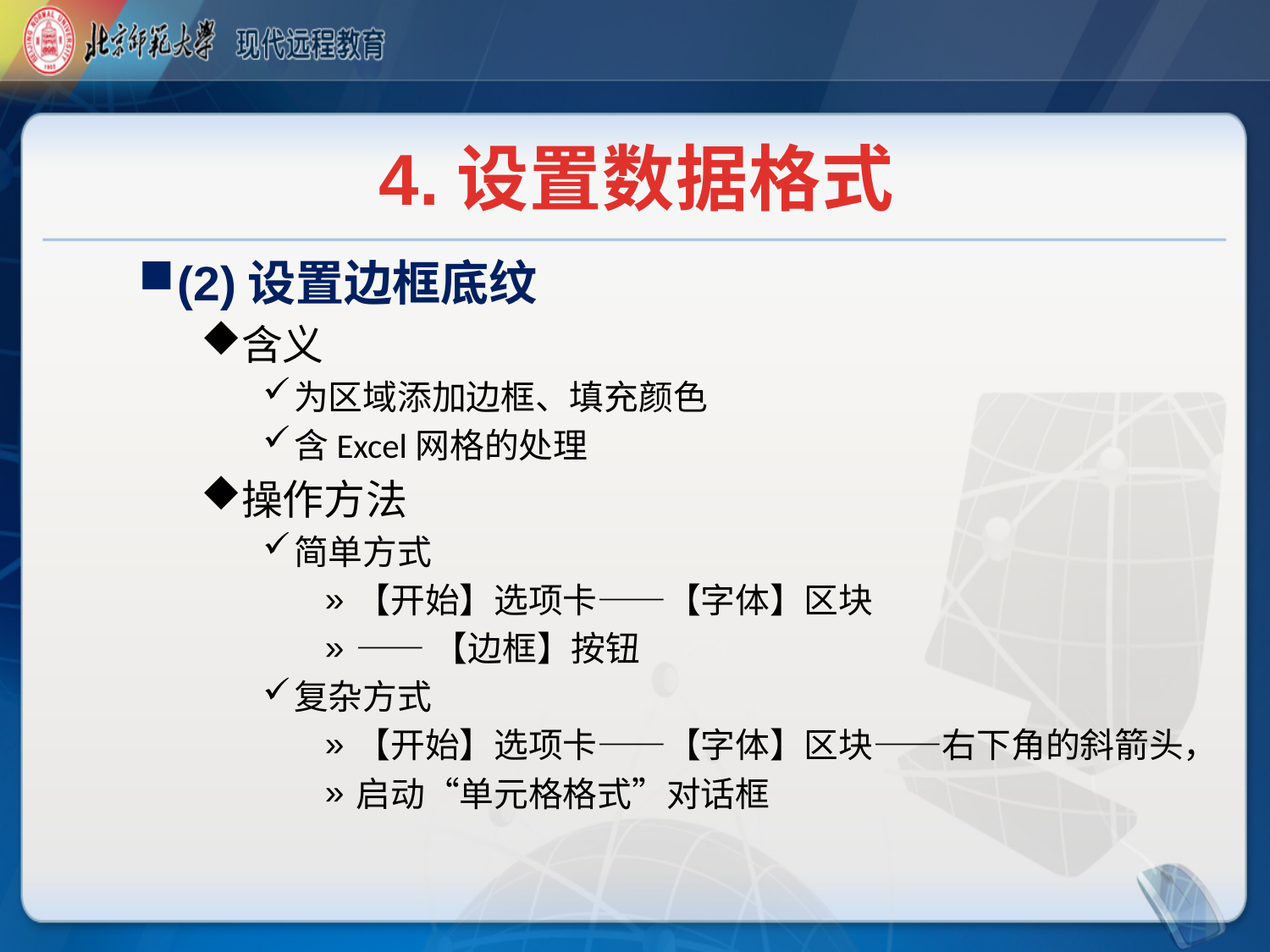

# 4.设置数据格式
(2)设置边框底纹
含义
为区域添加边框、填充颜色
含Excel网格的处理
操作方法
简单方式
【开始】选项卡——【字体】区块
——【边框】按钮
复杂方式
【开始】选项卡——【字体】区块——右下角的斜箭头，
启动“单元格格式”对话框